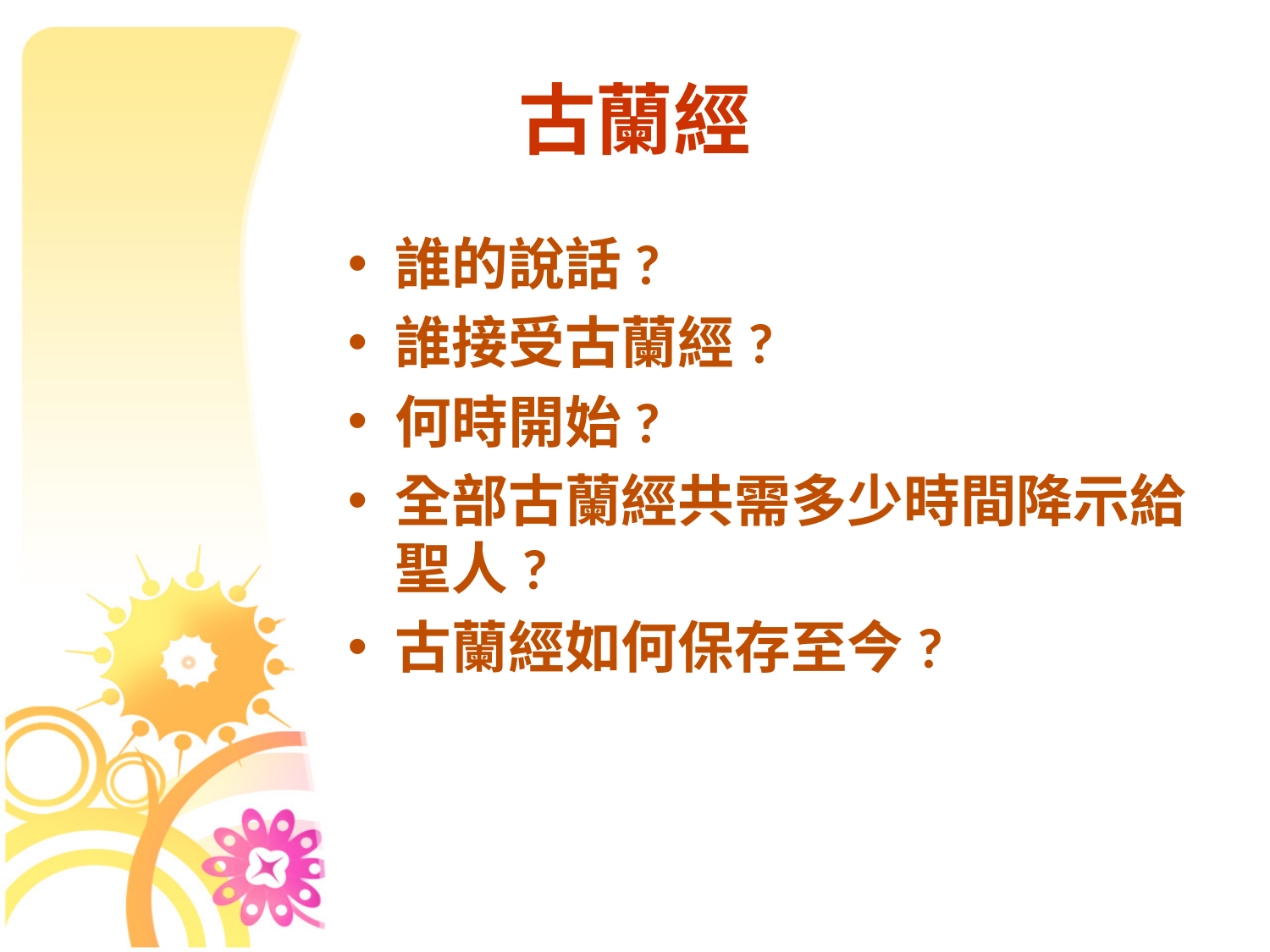

# 古蘭經
誰的說話?
誰接受古蘭經?
何時開始?
全部古蘭經共需多少時間降示給聖人?
古蘭經如何保存至今?